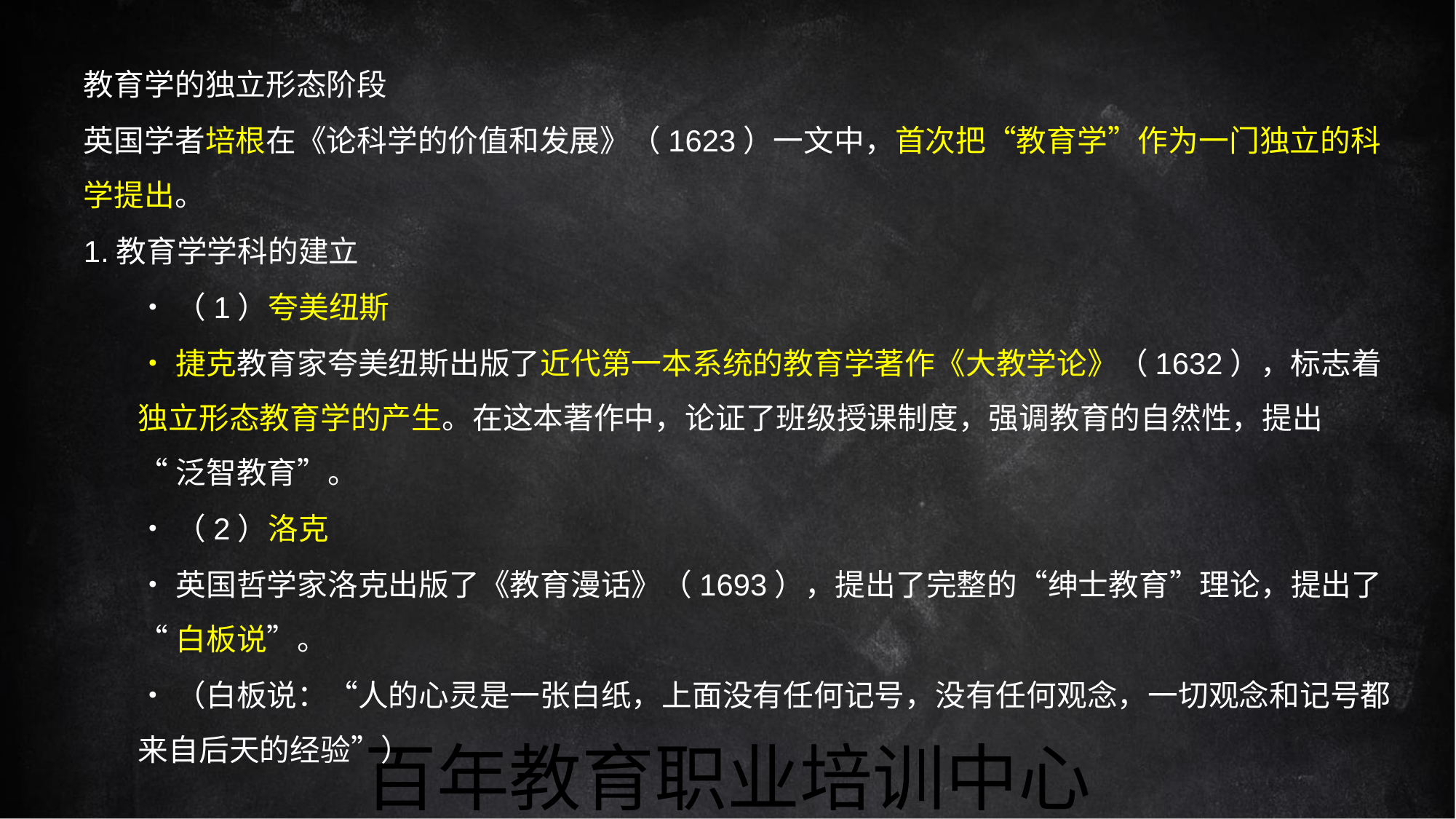

教育学的独立形态阶段
英国学者培根在《论科学的价值和发展》（1623）一文中，首次把“教育学”作为一门独立的科
学提出。
1.教育学学科的建立
•（1）夸美纽斯
•捷克教育家夸美纽斯出版了近代第一本系统的教育学著作《大教学论》（1632），标志着
独立形态教育学的产生。在这本著作中，论证了班级授课制度，强调教育的自然性，提出
“泛智教育”。
•（2）洛克
•英国哲学家洛克出版了《教育漫话》（1693），提出了完整的“绅士教育”理论，提出了
“白板说”。
•（白板说：“人的心灵是一张白纸，上面没有任何记号，没有任何观念，一切观念和记号都
）
来自后天的经验”
百年教育职业培训中心